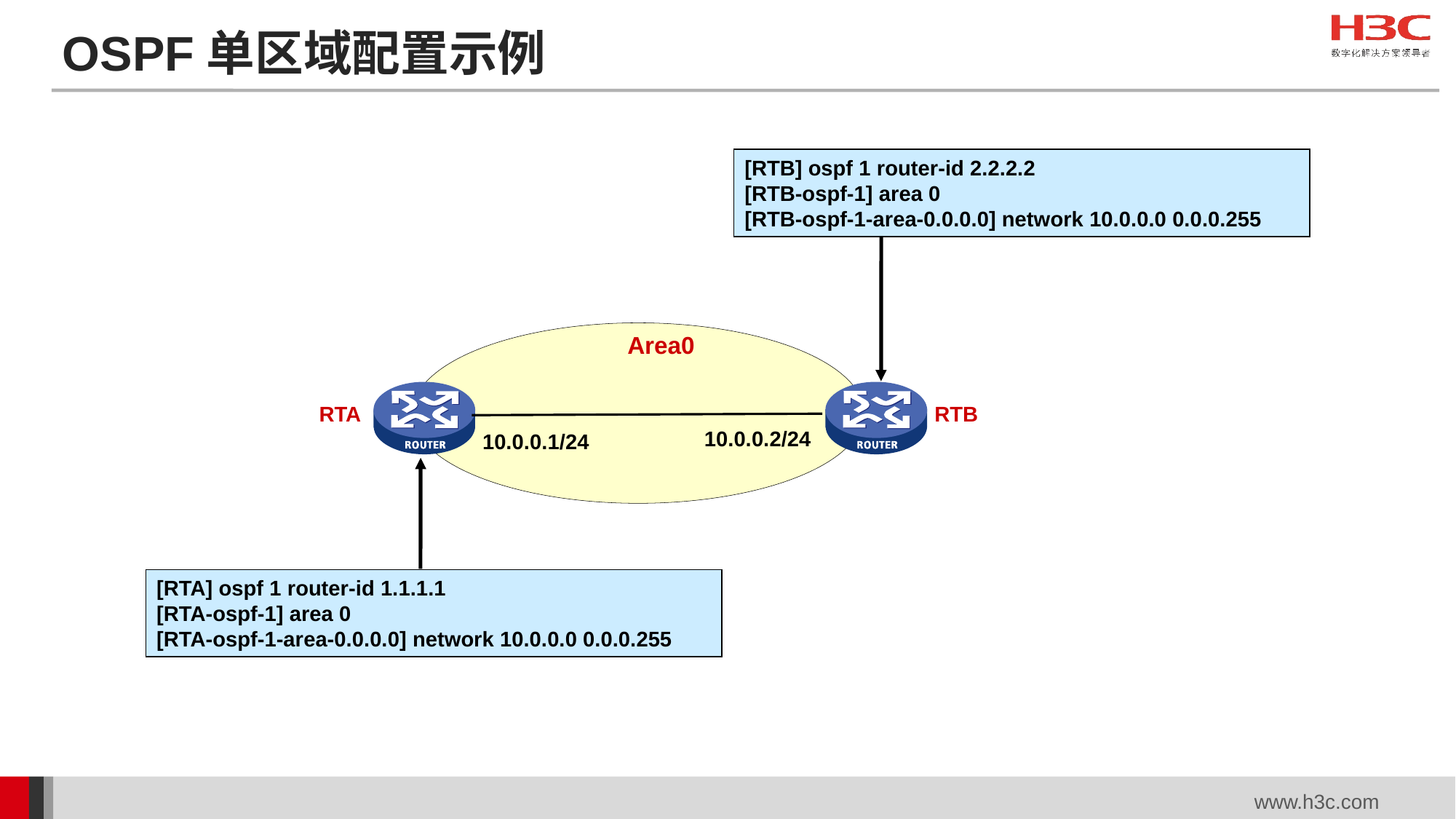

# OSPF单区域配置示例
[RTB] ospf 1 router-id 2.2.2.2
[RTB-ospf-1] area 0
[RTB-ospf-1-area-0.0.0.0] network 10.0.0.0 0.0.0.255
Area0

10.0.0.2/24
RTA
RTB

10.0.0.1/24
[RTA] ospf 1 router-id 1.1.1.1
[RTA-ospf-1] area 0
[RTA-ospf-1-area-0.0.0.0] network 10.0.0.0 0.0.0.255